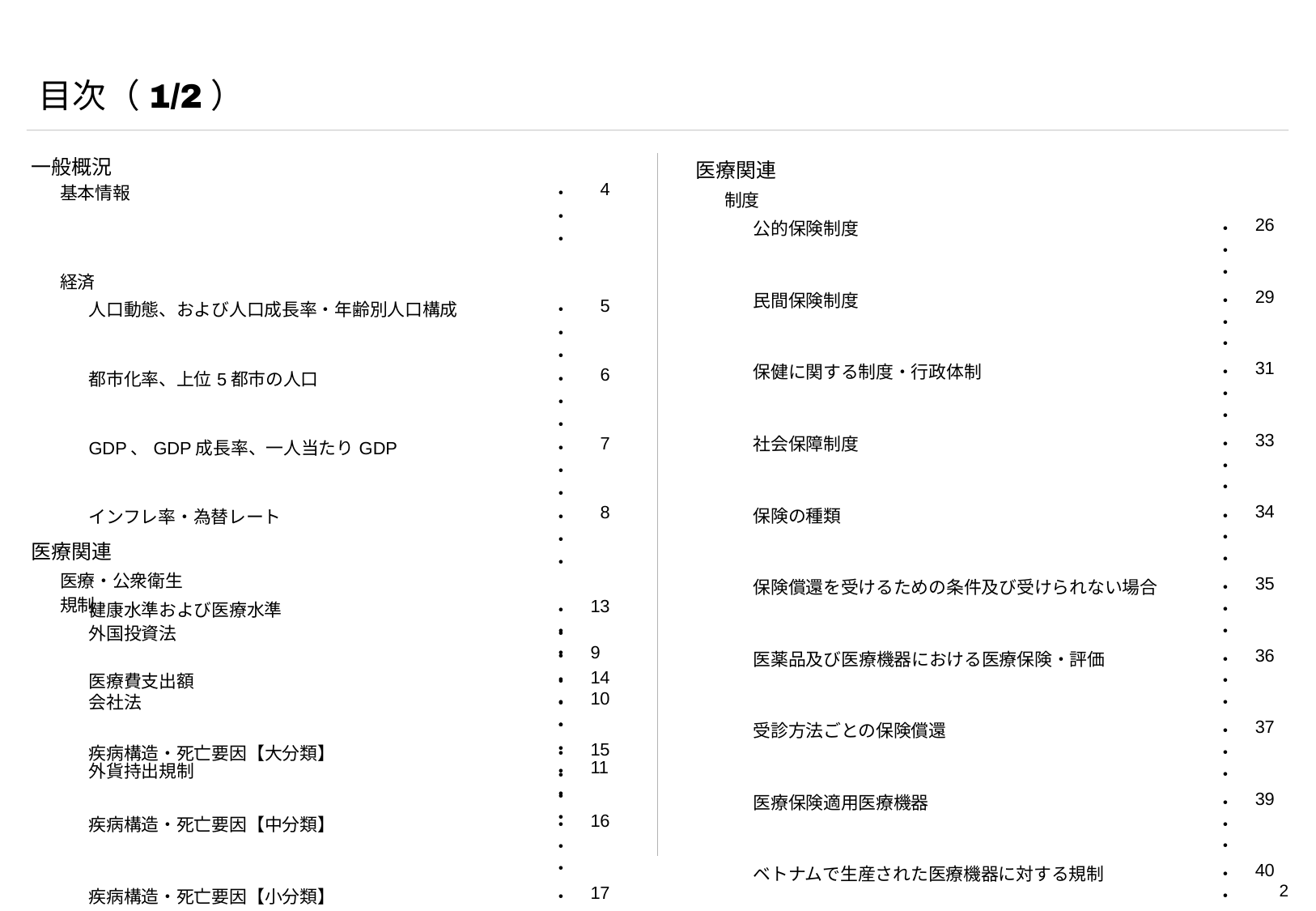

#
目次（1/2）
| 医療関連 |  |  |  |  |
| --- | --- | --- | --- | --- |
|  | 制度 |  |  |  |
|  |  | 公的保険制度 | ・・・ | 26 |
|  |  | 民間保険制度 | ・・・ | 29 |
|  |  | 保健に関する制度・行政体制 | ・・・ | 31 |
|  |  | 社会保障制度 | ・・・ | 33 |
|  |  | 保険の種類 | ・・・ | 34 |
|  |  | 保険償還を受けるための条件及び受けられない場合 | ・・・ | 35 |
|  |  | 医薬品及び医療機器における医療保険・評価 | ・・・ | 36 |
|  |  | 受診方法ごとの保険償還 | ・・・ | 37 |
|  |  | 医療保険適用医療機器 | ・・・ | 39 |
|  |  | ベトナムで生産された医療機器に対する規制 | ・・・ | 40 |
|  |  | 輸入の医療機器に対する規制 | ・・・ | 41 |
|  |  | 医薬品規制 | ・・・ | 42 |
|  |  | 臨床試験に関する規制 | ・・・ | 43 |
|  |  | 医療情報・個人情報保護、データサーバーの置き場に関する法規制、ガイドライン | ・・・ | 44 |
|  |  | 医療現場で使用される言語に関する情報 | ・・・ | 50 |
|  |  | ライセンス・教育水準 | ・・・ | 51 |
|  |  | 医師の社会的地位 | ・・・ | 52 |
|  |  | 外国人医師のライセンス | ・・・ | 53 |
|  |  | 医療調達制度の概要 | ・・・ | 54 |
|  |  | 公立病院における購買・調達プロセス（医療機器・医療備品） | ・・・ | 56 |
|  |  | 公立・民間病院における購買・調達プロセス（医薬品） | ・・・ | 57 |
|  |  | 外国企業の公共調達参入における障壁 | ・・・ | 58 |
| 一般概況 |  |  |  |  |
| --- | --- | --- | --- | --- |
|  | 基本情報 |  | ・・・ | 4 |
|  |  |  |  |  |
|  | 経済 |  |  |  |
|  |  | 人口動態、および人口成長率・年齢別人口構成 | ・・・ | 5 |
|  |  | 都市化率、上位5都市の人口 | ・・・ | 6 |
|  |  | GDP、GDP成長率、一人当たりGDP | ・・・ | 7 |
|  |  | インフレ率・為替レート | ・・・ | 8 |
|  |  |  |  |  |
|  | 規制 |  |  |  |
|  |  | 外国投資法 | ・・・ | 9 |
|  |  | 会社法 | ・・・ | 10 |
|  |  | 外貨持出規制 | ・・・ | 11 |
|  |  |  |  |  |
|  |  |  |  |  |
|  |  |  |  |  |
|  |  |  |  |  |
| 医療関連 |  |  |  |  |
| --- | --- | --- | --- | --- |
|  | 医療・公衆衛生 |  |  |  |
|  |  | 健康水準および医療水準 | ・・・ | 13 |
|  |  | 医療費支出額 | ・・・ | 14 |
|  |  | 疾病構造・死亡要因【大分類】 | ・・・ | 15 |
|  |  | 疾病構造・死亡要因【中分類】 | ・・・ | 16 |
|  |  | 疾病構造・死亡要因【小分類】 | ・・・ | 17 |
|  |  | 医療機関 - 医療機関区分と施設数・病床数の推移 | ・・・ | 19 |
|  |  | 医療機関 - 公的医療機関 | ・・・ | 20 |
|  |  | 医療機関 - 民間医療機関 | ・・・ | 22 |
|  |  | 医療従事者 | ・・・ | 24 |
|  |  | 現地の臨床工学技士や理学療法士などの資格の有無 | ・・・ | 25 |